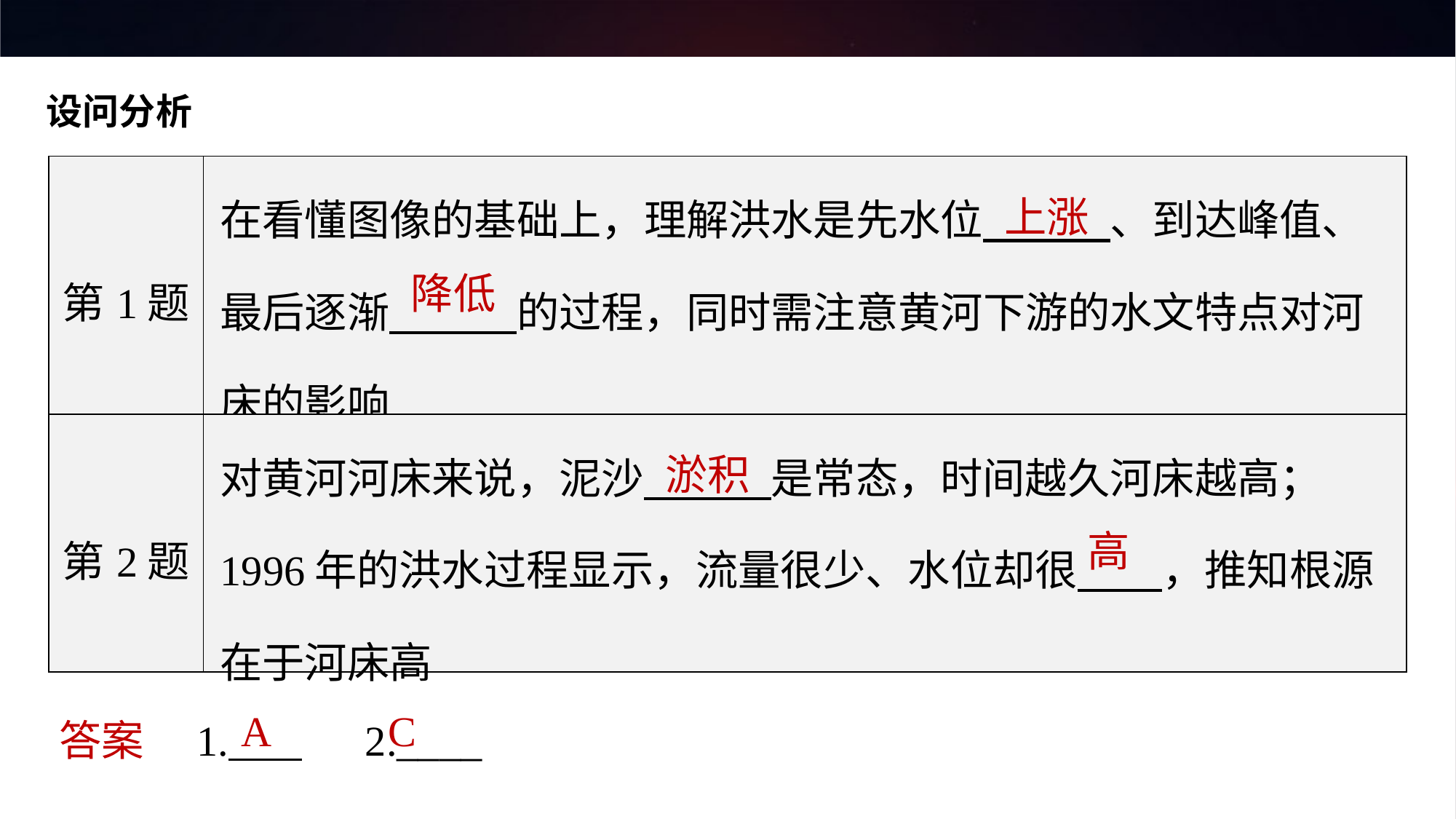

设问分析
| 第1题 | 在看懂图像的基础上，理解洪水是先水位　　　、到达峰值、最后逐渐　　　的过程，同时需注意黄河下游的水文特点对河床的影响 |
| --- | --- |
| 第2题 | 对黄河河床来说，泥沙　　　是常态，时间越久河床越高；1996年的洪水过程显示，流量很少、水位却很　　，推知根源在于河床高 |
上涨
降低
淤积
高
答案　1.       　2.____
A
C